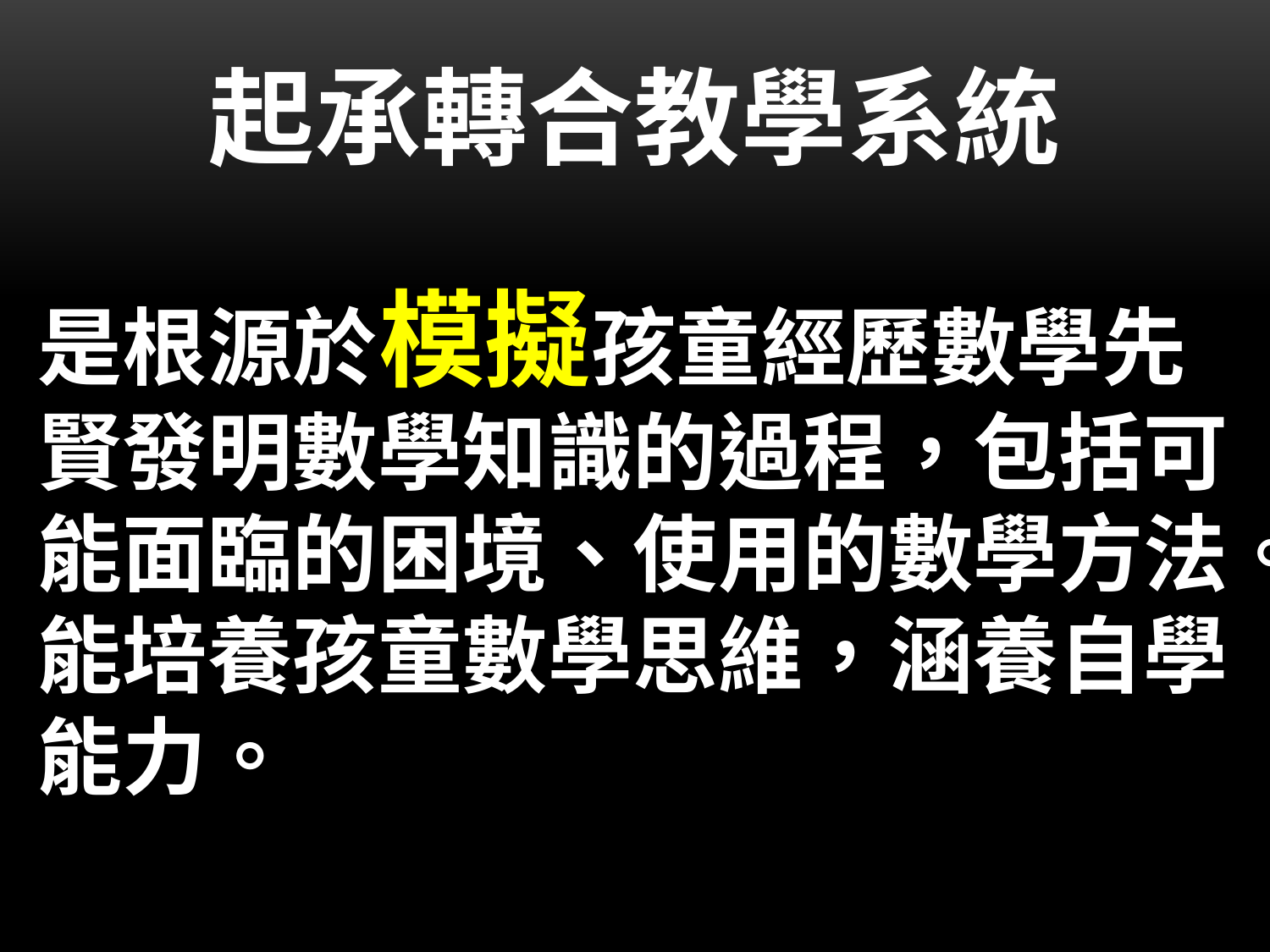

# 起承轉合教學系統
是根源於模擬孩童經歷數學先賢發明數學知識的過程，包括可能面臨的困境、使用的數學方法。能培養孩童數學思維，涵養自學能力。